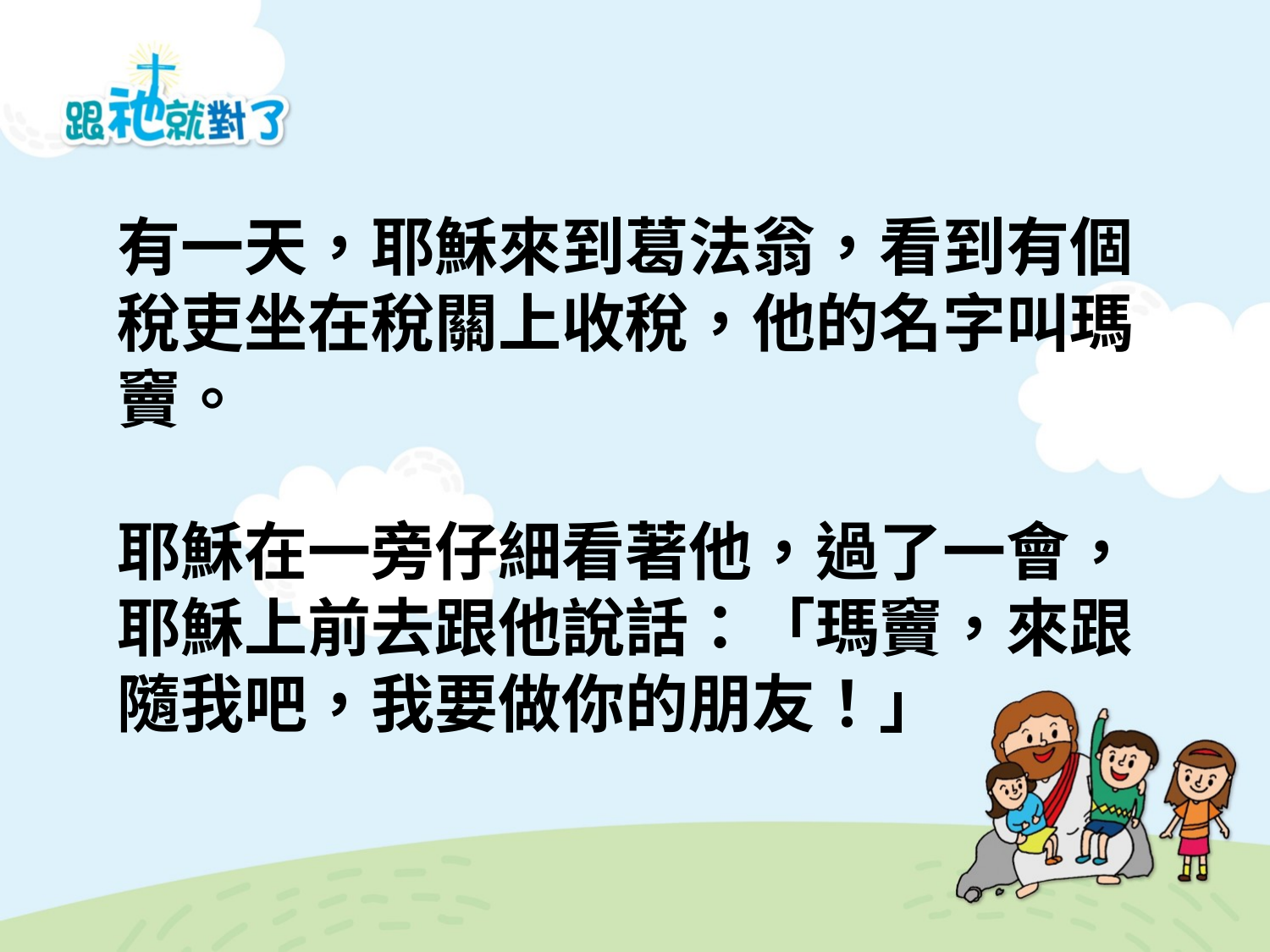

有一天，耶穌來到葛法翁，看到有個稅吏坐在稅關上收稅，他的名字叫瑪竇。

耶穌在一旁仔細看著他，過了一會，耶穌上前去跟他說話：「瑪竇，來跟隨我吧，我要做你的朋友！」